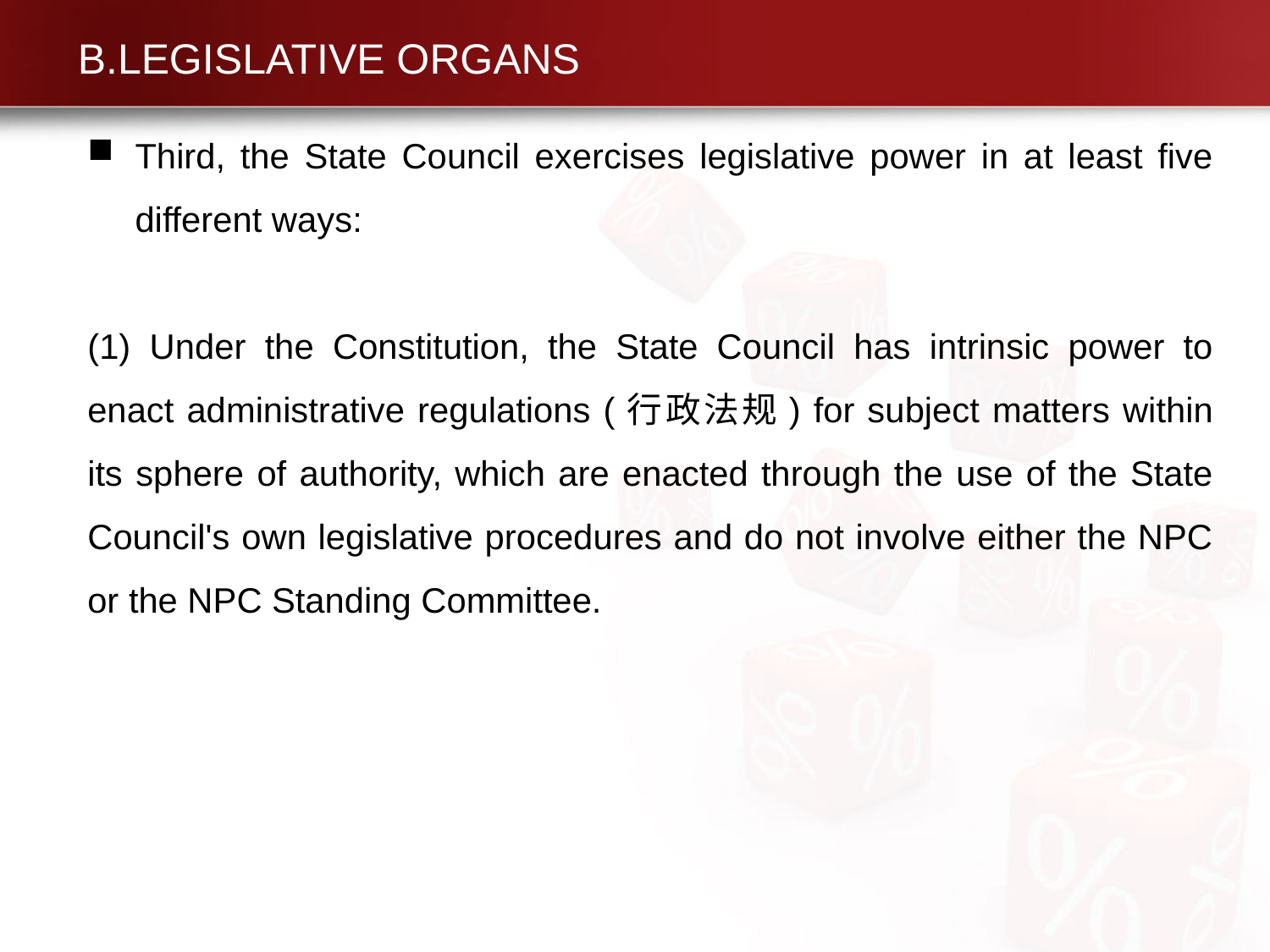

# B.LEGISLATIVE ORGANS
Third, the State Council exercises legislative power in at least five different ways:

(1) Under the Constitution, the State Council has intrinsic power to enact administrative regulations (行政法规) for subject matters within its sphere of authority, which are enacted through the use of the State Council's own legislative procedures and do not involve either the NPC or the NPC Standing Committee.